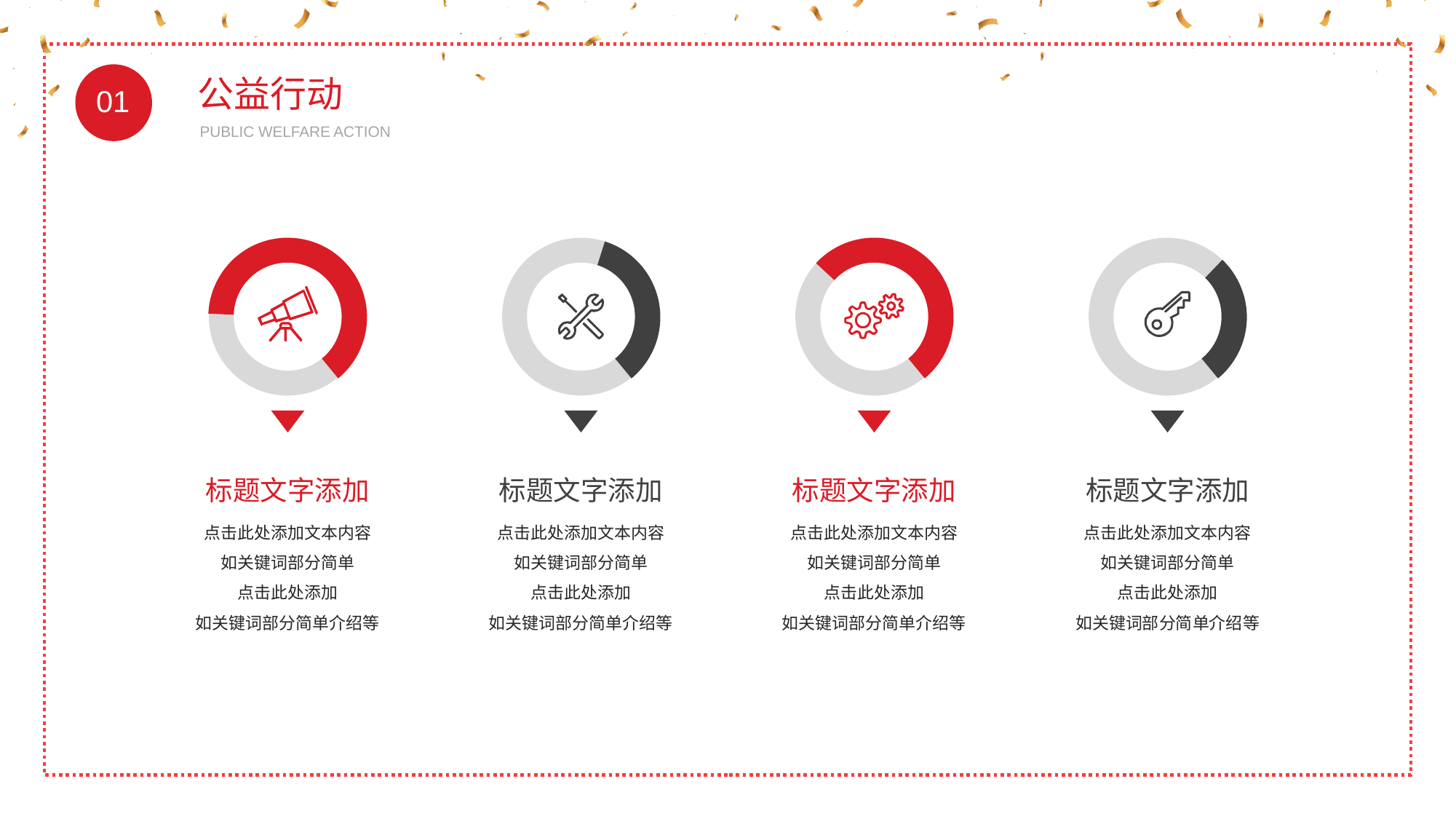

BY YUSHEN

公益行动
01
PUBLIC WELFARE ACTION

标题文字添加
点击此处添加文本内容
如关键词部分简单
点击此处添加
如关键词部分简单介绍等

标题文字添加
点击此处添加文本内容
如关键词部分简单
点击此处添加
如关键词部分简单介绍等

标题文字添加
点击此处添加文本内容
如关键词部分简单
点击此处添加
如关键词部分简单介绍等

标题文字添加
点击此处添加文本内容
如关键词部分简单
点击此处添加
如关键词部分简单介绍等